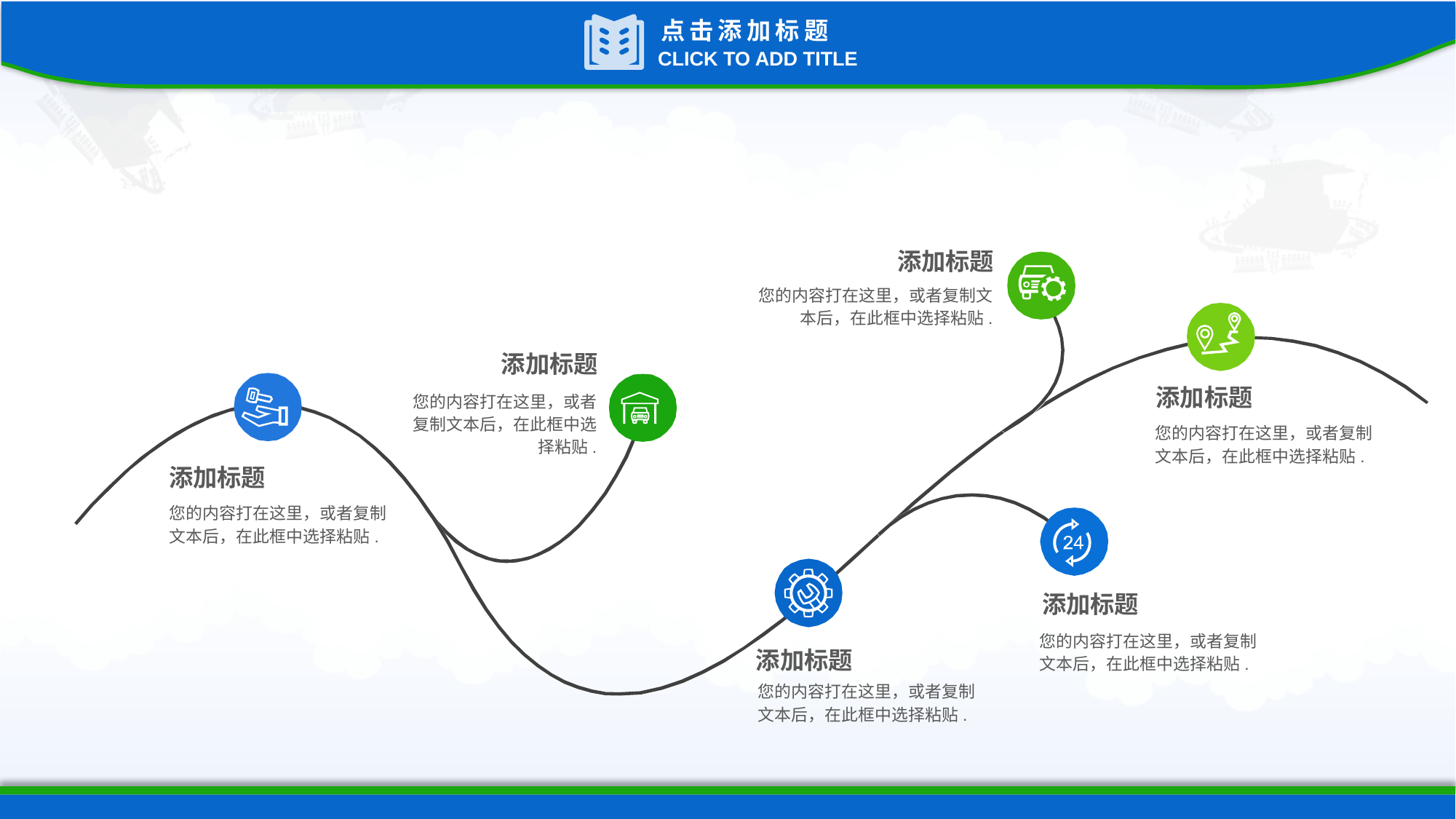

添加标题
您的内容打在这里，或者复制文本后，在此框中选择粘贴.

添加标题
您的内容打在这里，或者复制文本后，在此框中选择粘贴.

添加标题
您的内容打在这里，或者复制文本后，在此框中选择粘贴.

添加标题
您的内容打在这里，或者复制文本后，在此框中选择粘贴.

添加标题
您的内容打在这里，或者复制文本后，在此框中选择粘贴.
添加标题
您的内容打在这里，或者复制文本后，在此框中选择粘贴.